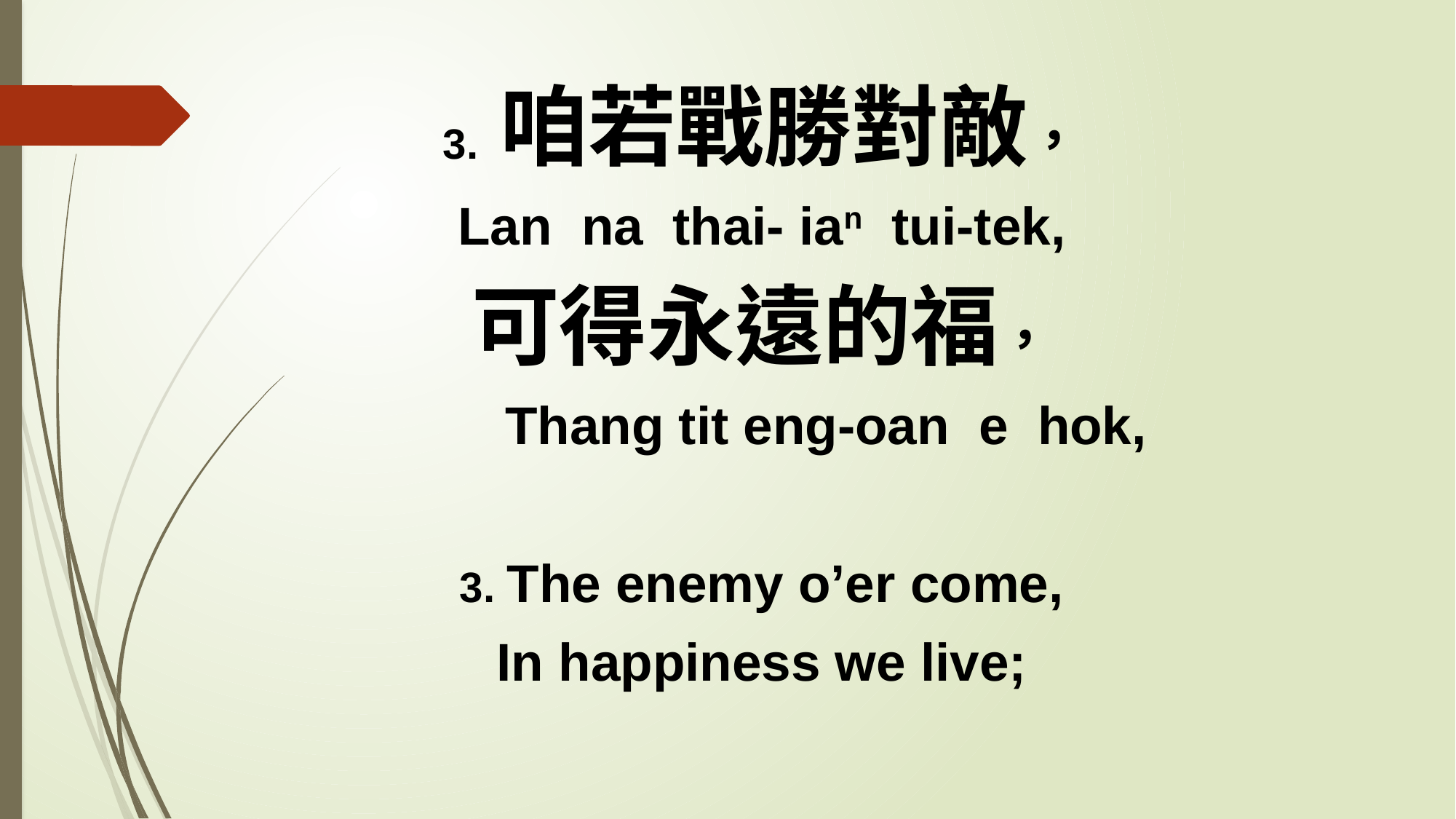

3. 咱若戰勝對敵，
Lan  na  thai- ian  tui-tek,
可得永遠的福，
                    Thang tit eng-oan  e  hok,

3. The enemy o’er come,
In happiness we live;